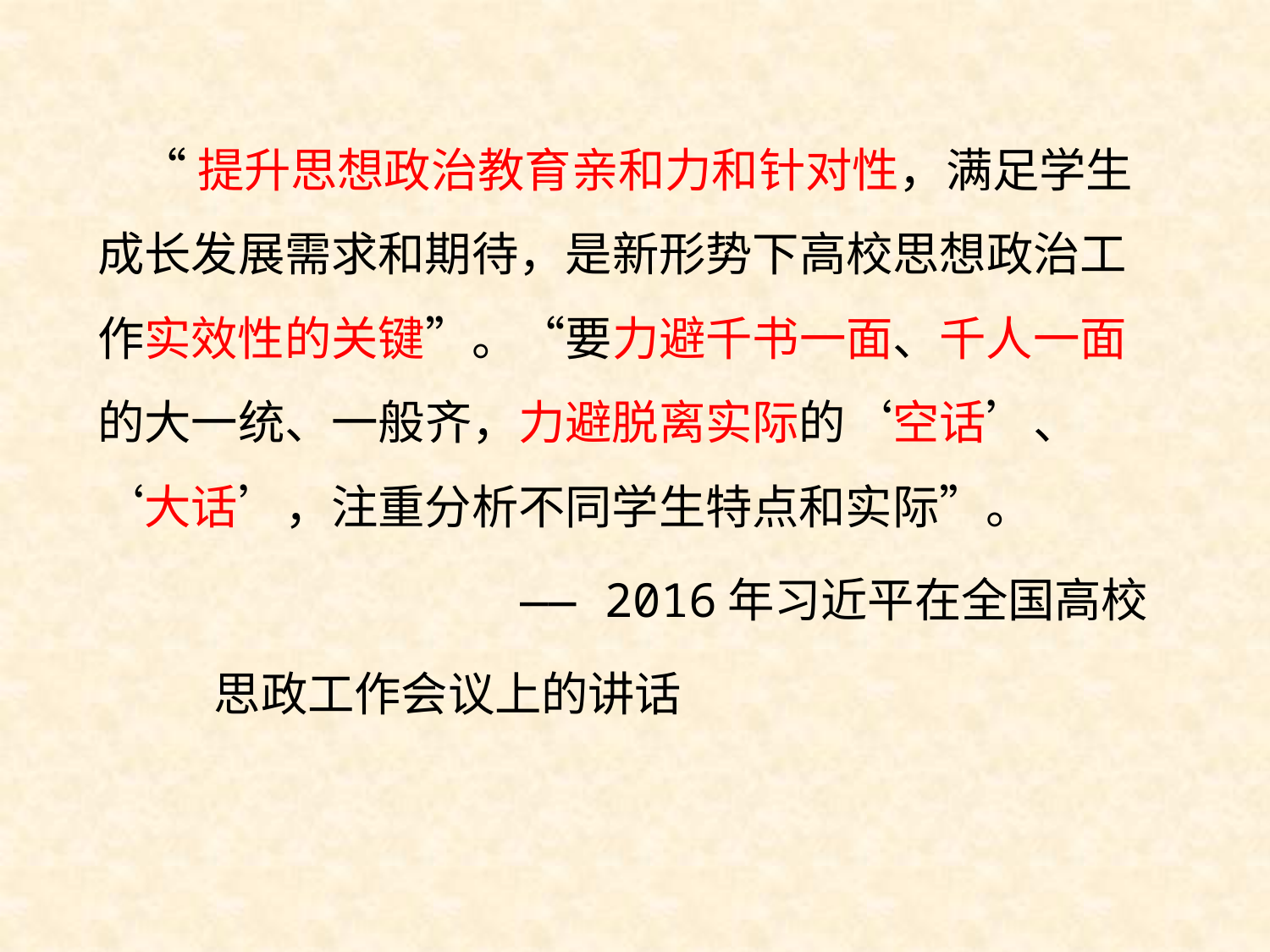

“提升思想政治教育亲和力和针对性，满足学生成长发展需求和期待，是新形势下高校思想政治工作实效性的关键”。“要力避千书一面、千人一面的大一统、一般齐，力避脱离实际的‘空话’、‘大话’，注重分析不同学生特点和实际”。
               —— 2016年习近平在全国高校
          思政工作会议上的讲话

64